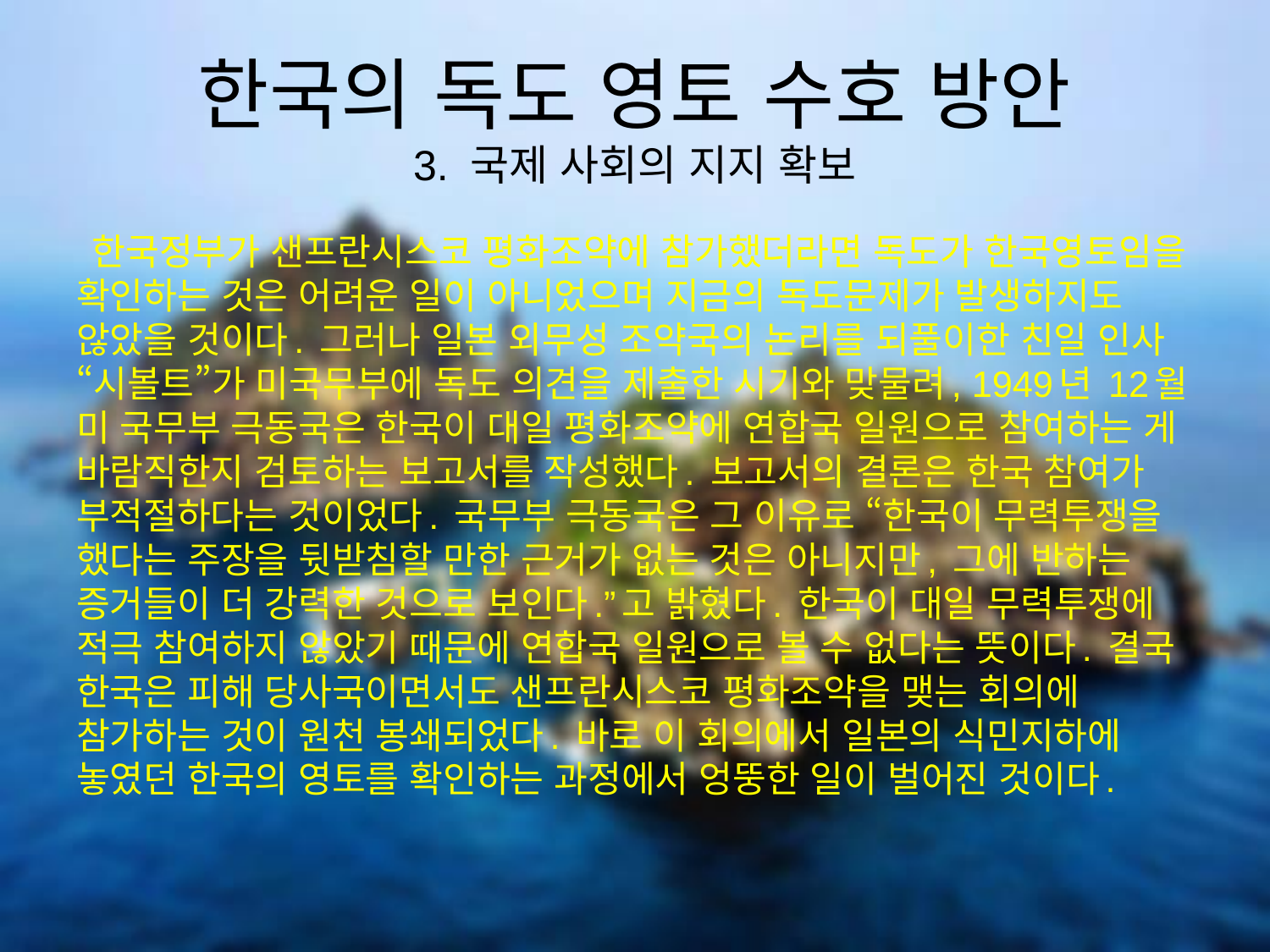

# 한국의 독도 영토 수호 방안 3. 국제 사회의 지지 확보
 한국정부가 샌프란시스코 평화조약에 참가했더라면 독도가 한국영토임을 확인하는 것은 어려운 일이 아니었으며 지금의 독도문제가 발생하지도 않았을 것이다. 그러나 일본 외무성 조약국의 논리를 되풀이한 친일 인사 “시볼트”가 미국무부에 독도 의견을 제출한 시기와 맞물려, 1949년 12월 미 국무부 극동국은 한국이 대일 평화조약에 연합국 일원으로 참여하는 게 바람직한지 검토하는 보고서를 작성했다. 보고서의 결론은 한국 참여가 부적절하다는 것이었다. 국무부 극동국은 그 이유로 “한국이 무력투쟁을 했다는 주장을 뒷받침할 만한 근거가 없는 것은 아니지만, 그에 반하는 증거들이 더 강력한 것으로 보인다.”고 밝혔다. 한국이 대일 무력투쟁에 적극 참여하지 않았기 때문에 연합국 일원으로 볼 수 없다는 뜻이다. 결국 한국은 피해 당사국이면서도 샌프란시스코 평화조약을 맺는 회의에 참가하는 것이 원천 봉쇄되었다. 바로 이 회의에서 일본의 식민지하에 놓였던 한국의 영토를 확인하는 과정에서 엉뚱한 일이 벌어진 것이다.